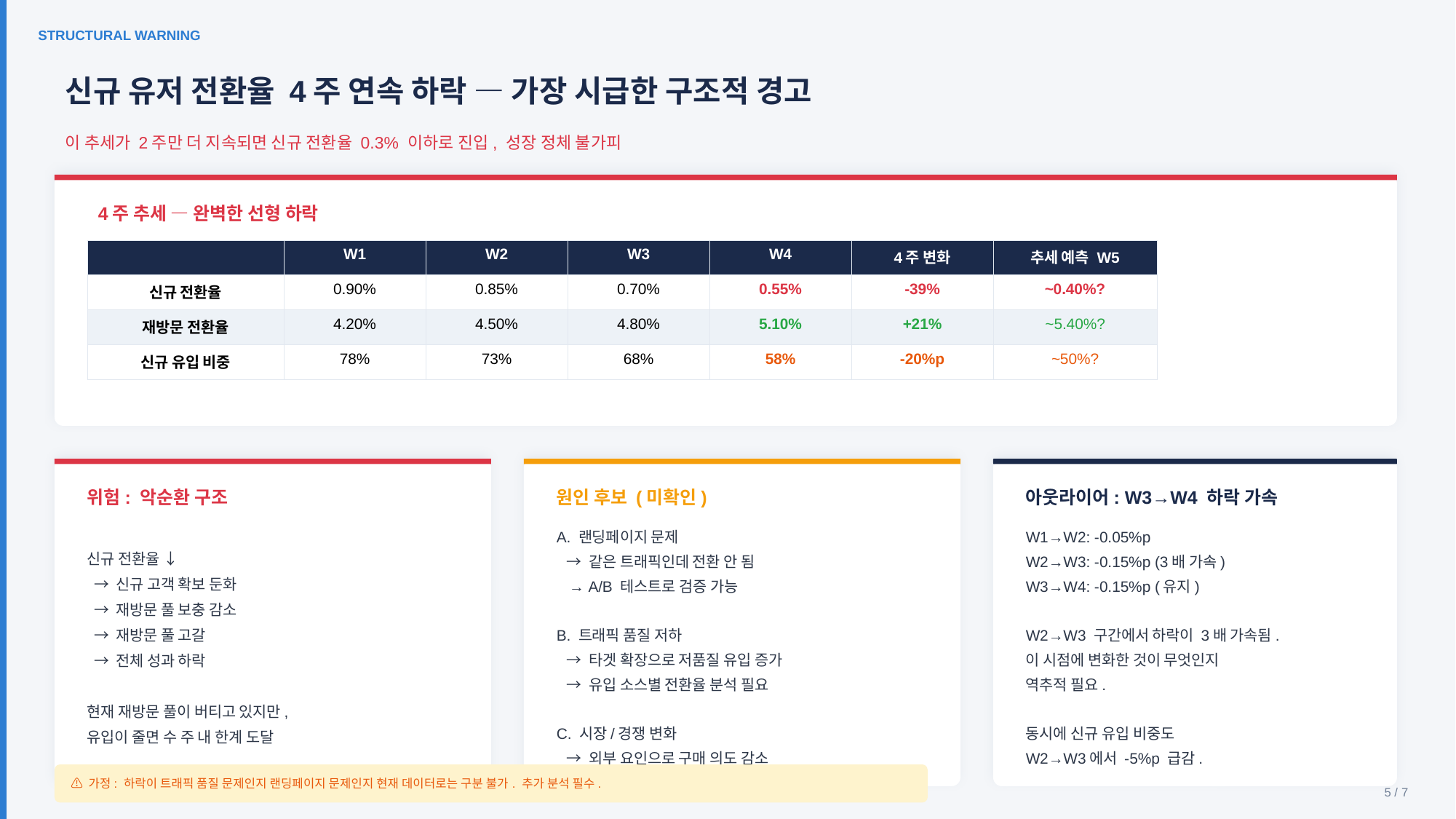

STRUCTURAL WARNING
신규 유저 전환율 4주 연속 하락 — 가장 시급한 구조적 경고
이 추세가 2주만 더 지속되면 신규 전환율 0.3% 이하로 진입, 성장 정체 불가피

4주 추세 — 완벽한 선형 하락
|  | W1 | W2 | W3 | W4 | 4주 변화 | 추세 예측 W5 |
| --- | --- | --- | --- | --- | --- | --- |
| 신규 전환율 | 0.90% | 0.85% | 0.70% | 0.55% | -39% | ~0.40%? |
| 재방문 전환율 | 4.20% | 4.50% | 4.80% | 5.10% | +21% | ~5.40%? |
| 신규 유입 비중 | 78% | 73% | 68% | 58% | -20%p | ~50%? |

위험: 악순환 구조
원인 후보 (미확인)
아웃라이어: W3→W4 하락 가속
신규 전환율 ↓
  → 신규 고객 확보 둔화
  → 재방문 풀 보충 감소
  → 재방문 풀 고갈
  → 전체 성과 하락

현재 재방문 풀이 버티고 있지만,
유입이 줄면 수 주 내 한계 도달
A. 랜딩페이지 문제
   → 같은 트래픽인데 전환 안 됨
   → A/B 테스트로 검증 가능

B. 트래픽 품질 저하
   → 타겟 확장으로 저품질 유입 증가
   → 유입 소스별 전환율 분석 필요

C. 시장/경쟁 변화
   → 외부 요인으로 구매 의도 감소
W1→W2: -0.05%p
W2→W3: -0.15%p (3배 가속)
W3→W4: -0.15%p (유지)

W2→W3 구간에서 하락이 3배 가속됨.
이 시점에 변화한 것이 무엇인지
역추적 필요.

동시에 신규 유입 비중도
W2→W3에서 -5%p 급감.

⚠ 가정: 하락이 트래픽 품질 문제인지 랜딩페이지 문제인지 현재 데이터로는 구분 불가. 추가 분석 필수.
5 / 7